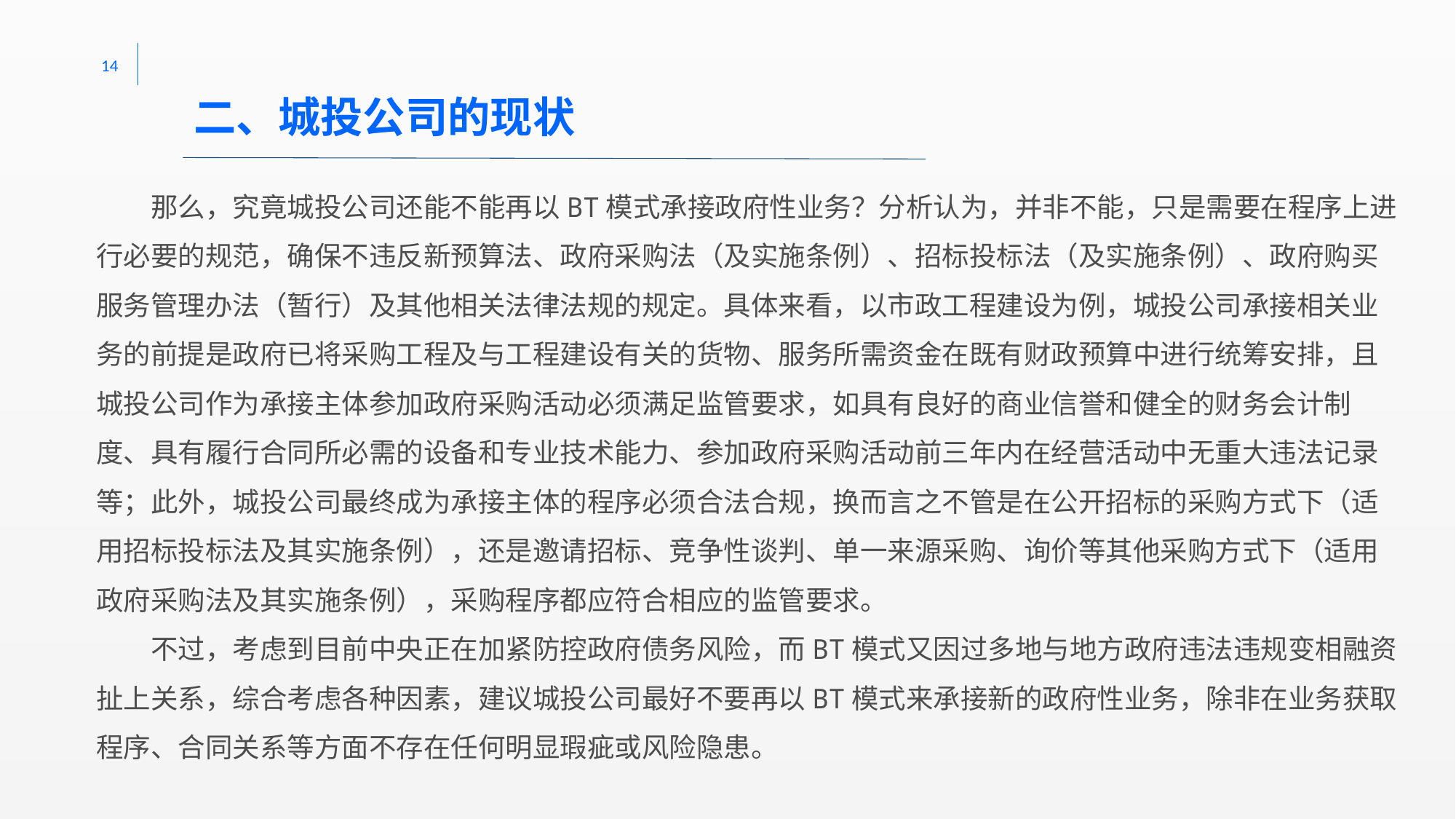

二、城投公司的现状

那么，究竟城投公司还能不能再以BT模式承接政府性业务？分析认为，并非不能，只是需要在程序上进行必要的规范，确保不违反新预算法、政府采购法（及实施条例）、招标投标法（及实施条例）、政府购买服务管理办法（暂行）及其他相关法律法规的规定。具体来看，以市政工程建设为例，城投公司承接相关业务的前提是政府已将采购工程及与工程建设有关的货物、服务所需资金在既有财政预算中进行统筹安排，且城投公司作为承接主体参加政府采购活动必须满足监管要求，如具有良好的商业信誉和健全的财务会计制度、具有履行合同所必需的设备和专业技术能力、参加政府采购活动前三年内在经营活动中无重大违法记录等；此外，城投公司最终成为承接主体的程序必须合法合规，换而言之不管是在公开招标的采购方式下（适用招标投标法及其实施条例），还是邀请招标、竞争性谈判、单一来源采购、询价等其他采购方式下（适用政府采购法及其实施条例），采购程序都应符合相应的监管要求。
不过，考虑到目前中央正在加紧防控政府债务风险，而BT模式又因过多地与地方政府违法违规变相融资扯上关系，综合考虑各种因素，建议城投公司最好不要再以BT模式来承接新的政府性业务，除非在业务获取程序、合同关系等方面不存在任何明显瑕疵或风险隐患。